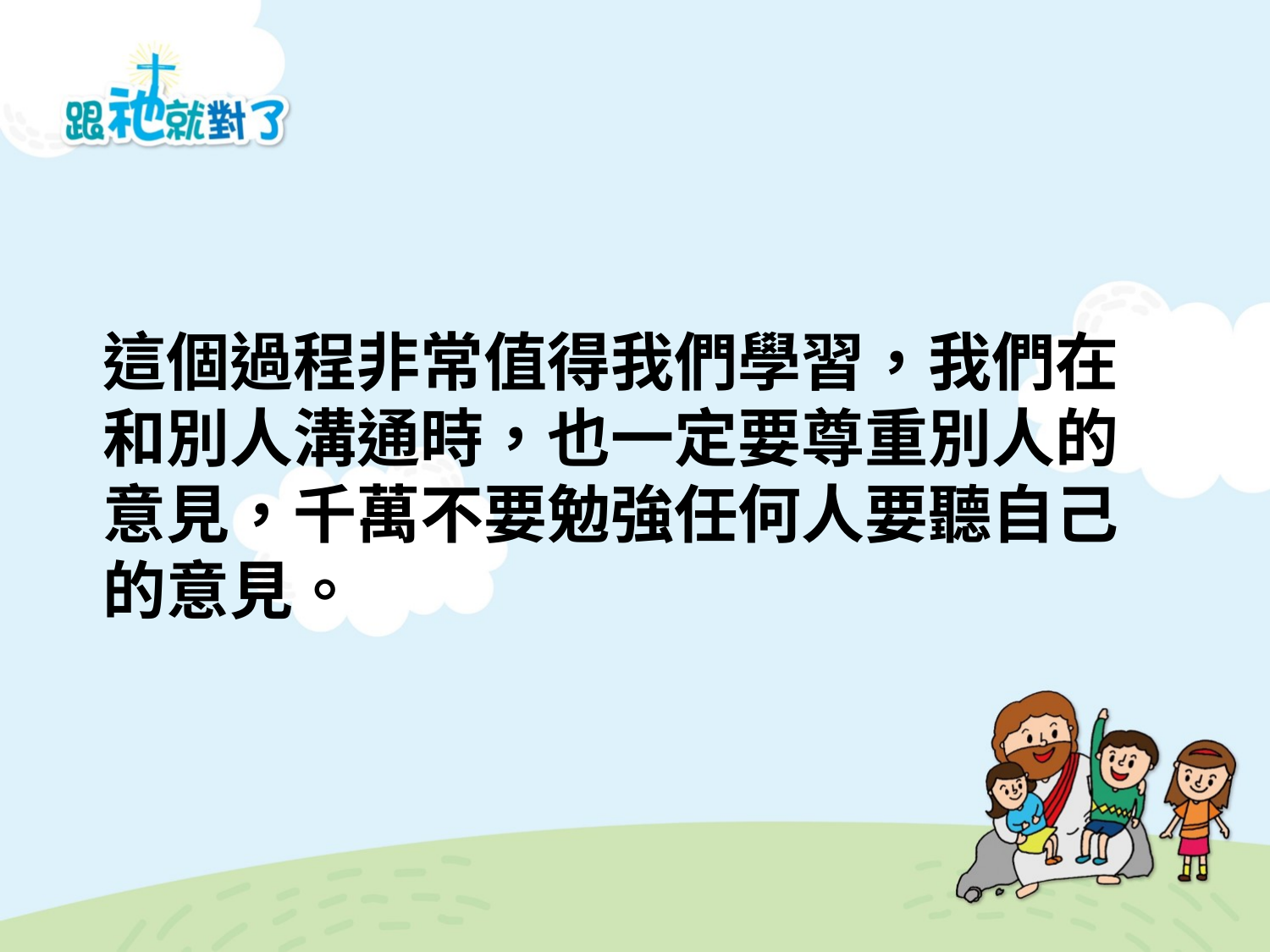

這個過程非常值得我們學習，我們在和別人溝通時，也一定要尊重別人的意見，千萬不要勉強任何人要聽自己的意見。